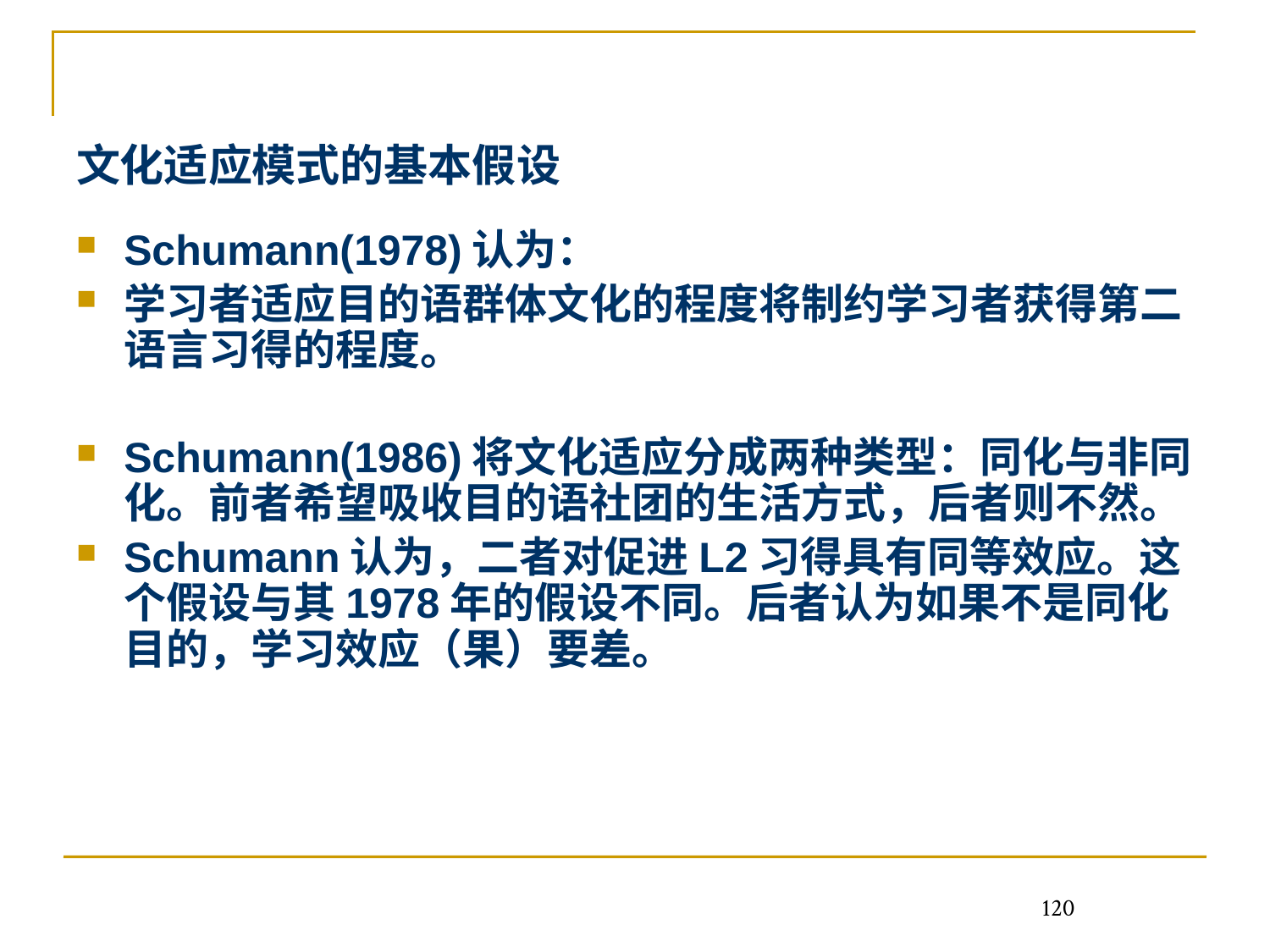

# 文化适应模式的基本假设
Schumann(1978)认为：
学习者适应目的语群体文化的程度将制约学习者获得第二语言习得的程度。

Schumann(1986)将文化适应分成两种类型：同化与非同化。前者希望吸收目的语社团的生活方式，后者则不然。
Schumann认为，二者对促进L2习得具有同等效应。这个假设与其1978年的假设不同。后者认为如果不是同化目的，学习效应（果）要差。

120